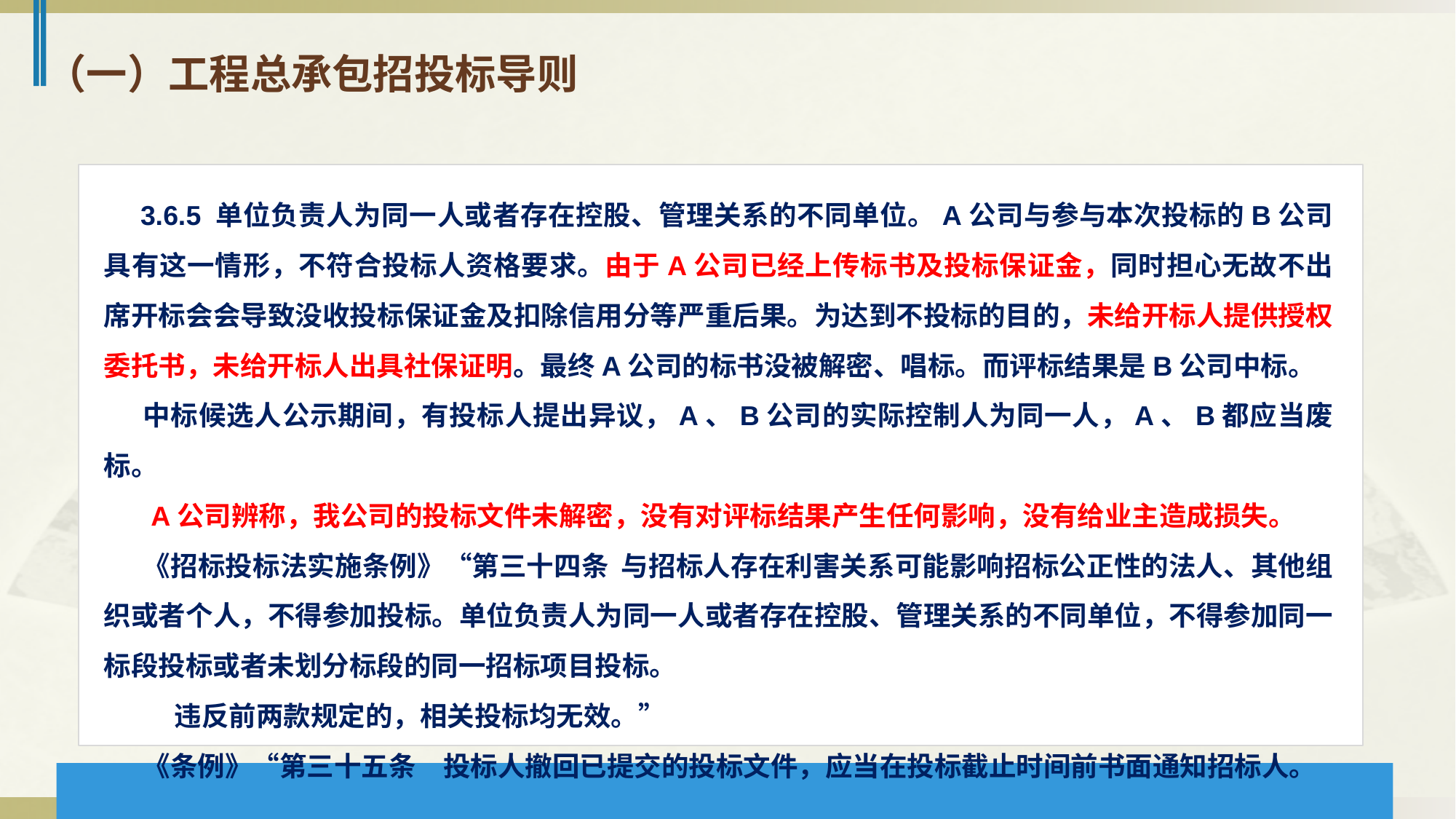

（一）工程总承包招投标导则

3.6.5 单位负责人为同一人或者存在控股、管理关系的不同单位。A公司与参与本次投标的B公司具有这一情形，不符合投标人资格要求。由于A公司已经上传标书及投标保证金，同时担心无故不出席开标会会导致没收投标保证金及扣除信用分等严重后果。为达到不投标的目的，未给开标人提供授权委托书，未给开标人出具社保证明。最终A公司的标书没被解密、唱标。而评标结果是B公司中标。
中标候选人公示期间，有投标人提出异议，A、B公司的实际控制人为同一人，A、B都应当废标。
 A公司辨称，我公司的投标文件未解密，没有对评标结果产生任何影响，没有给业主造成损失。
《招标投标法实施条例》“第三十四条  与招标人存在利害关系可能影响招标公正性的法人、其他组织或者个人，不得参加投标。单位负责人为同一人或者存在控股、管理关系的不同单位，不得参加同一标段投标或者未划分标段的同一招标项目投标。
    违反前两款规定的，相关投标均无效。”
《条例》“第三十五条　投标人撤回已提交的投标文件，应当在投标截止时间前书面通知招标人。